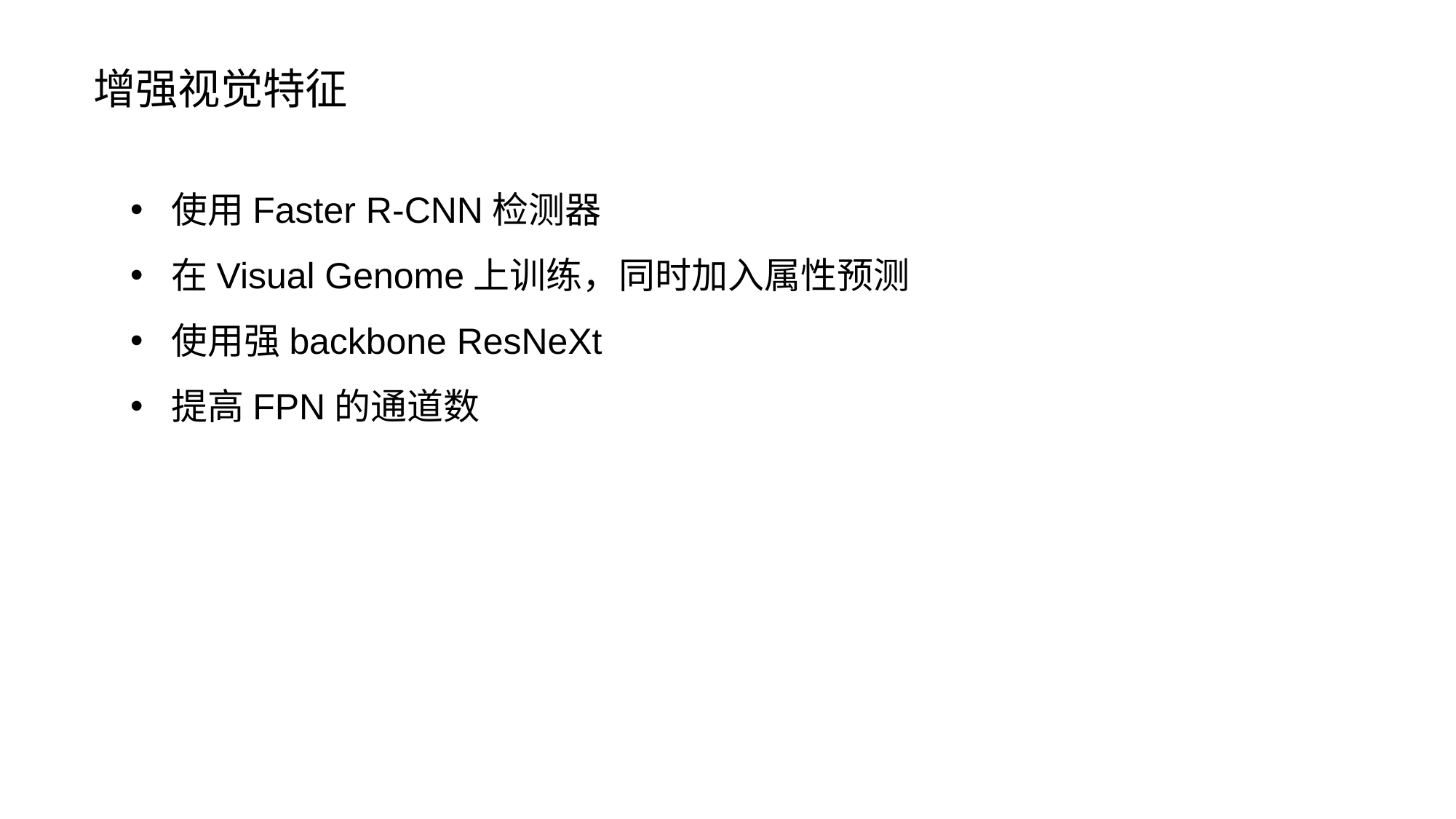

增强视觉特征
使用Faster R-CNN检测器
在Visual Genome上训练，同时加入属性预测
使用强backbone ResNeXt
提高FPN的通道数